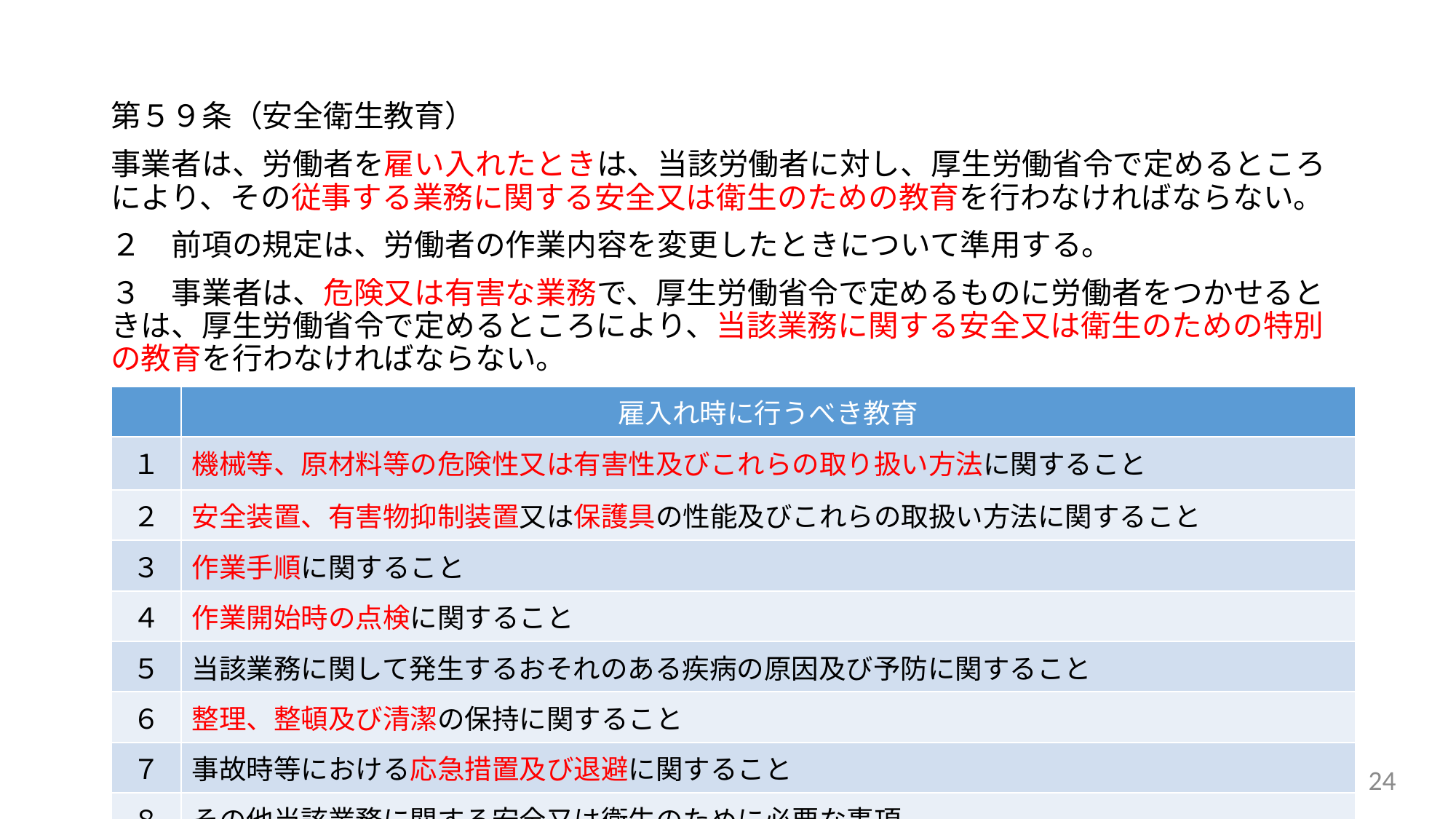

第５９条（安全衛生教育）
事業者は、労働者を雇い入れたときは、当該労働者に対し、厚生労働省令で定めるところにより、その従事する業務に関する安全又は衛生のための教育を行わなければならない。
２　前項の規定は、労働者の作業内容を変更したときについて準用する。
３　事業者は、危険又は有害な業務で、厚生労働省令で定めるものに労働者をつかせるときは、厚生労働省令で定めるところにより、当該業務に関する安全又は衛生のための特別の教育を行わなければならない。
|  | 雇入れ時に行うべき教育 |
| --- | --- |
| １ | 機械等、原材料等の危険性又は有害性及びこれらの取り扱い方法に関すること |
| ２ | 安全装置、有害物抑制装置又は保護具の性能及びこれらの取扱い方法に関すること |
| ３ | 作業手順に関すること |
| ４ | 作業開始時の点検に関すること |
| ５ | 当該業務に関して発生するおそれのある疾病の原因及び予防に関すること |
| ６ | 整理、整頓及び清潔の保持に関すること |
| ７ | 事故時等における応急措置及び退避に関すること |
| ８ | その他当該業務に関する安全又は衛生のために必要な事項 |
24